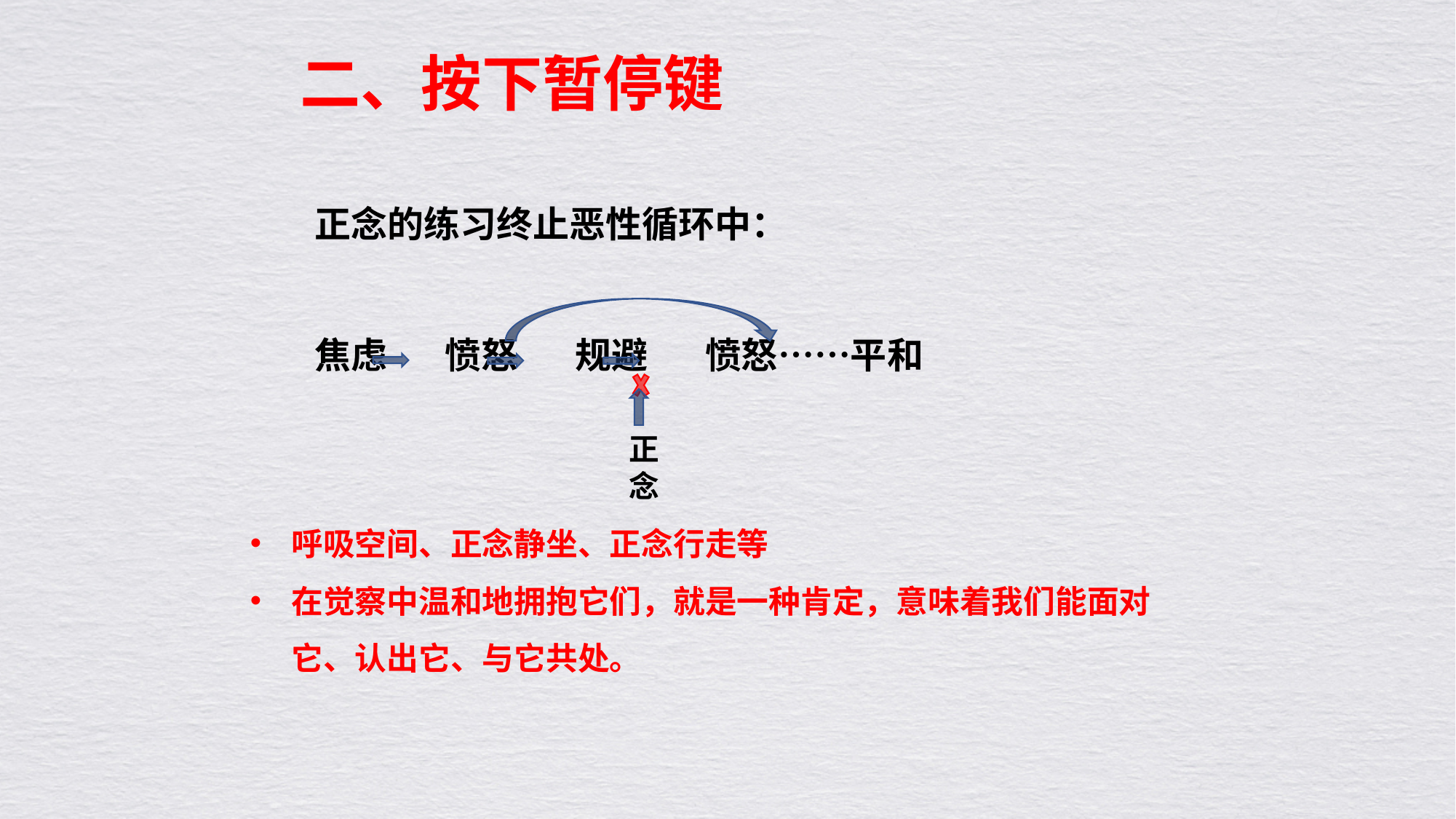

二、按下暂停键
正念的练习终止恶性循环中：

焦虑       愤怒       规避       愤怒……平和

正念
呼吸空间、正念静坐、正念行走等
在觉察中温和地拥抱它们，就是一种肯定，意味着我们能面对它、认出它、与它共处。